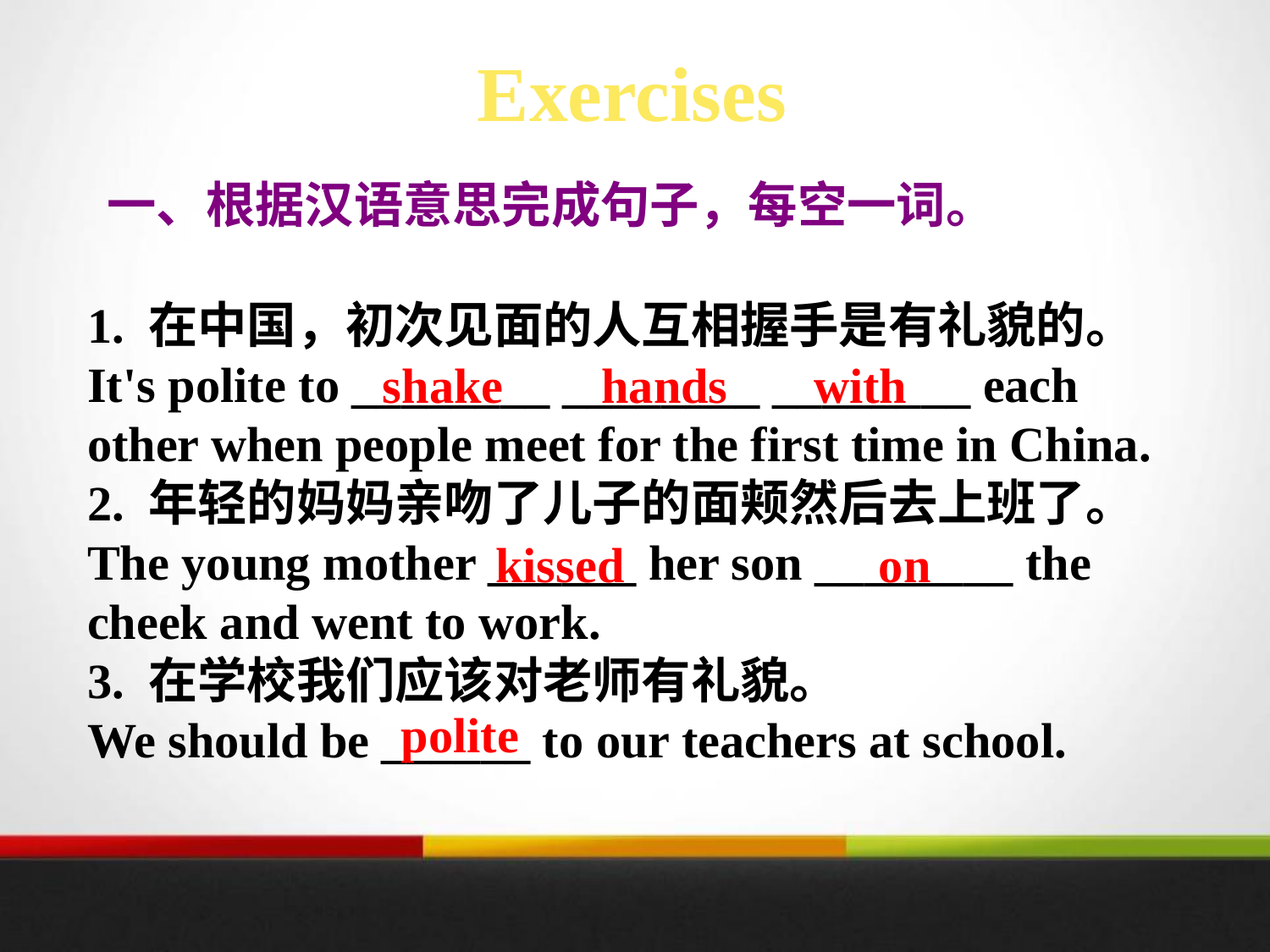

Exercises
一、根据汉语意思完成句子，每空一词。
1. 在中国，初次见面的人互相握手是有礼貌的。
It's polite to ________ ________ ________ each other when people meet for the first time in China.
2. 年轻的妈妈亲吻了儿子的面颊然后去上班了。
The young mother ______ her son ________ the cheek and went to work.
3. 在学校我们应该对老师有礼貌。
We should be ______ to our teachers at school.
shake        hands       with
kissed
on
polite